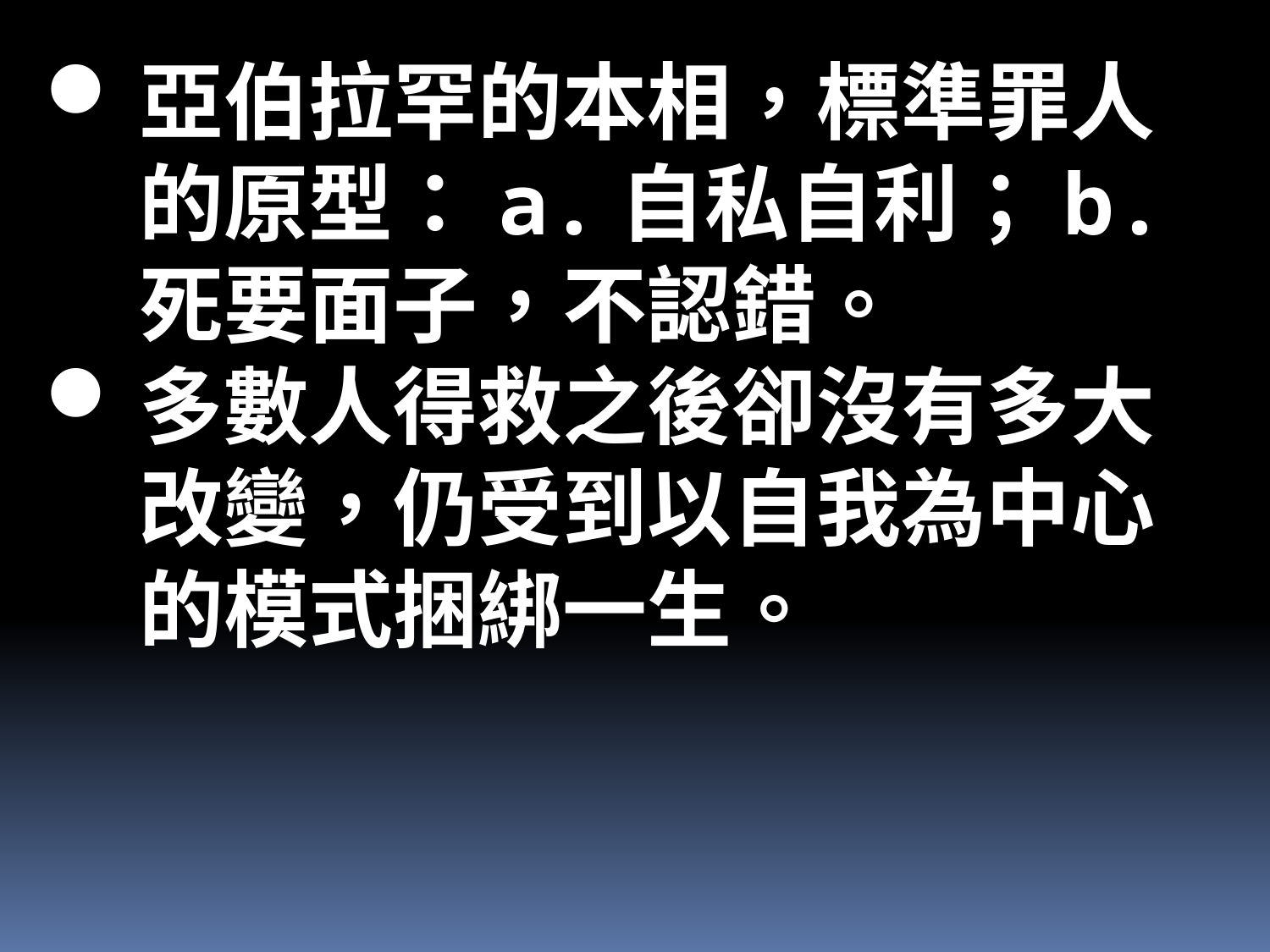

亞伯拉罕的本相，標準罪人的原型：a.自私自利；b.死要面子，不認錯。
多數人得救之後卻沒有多大改變，仍受到以自我為中心的模式捆綁一生。